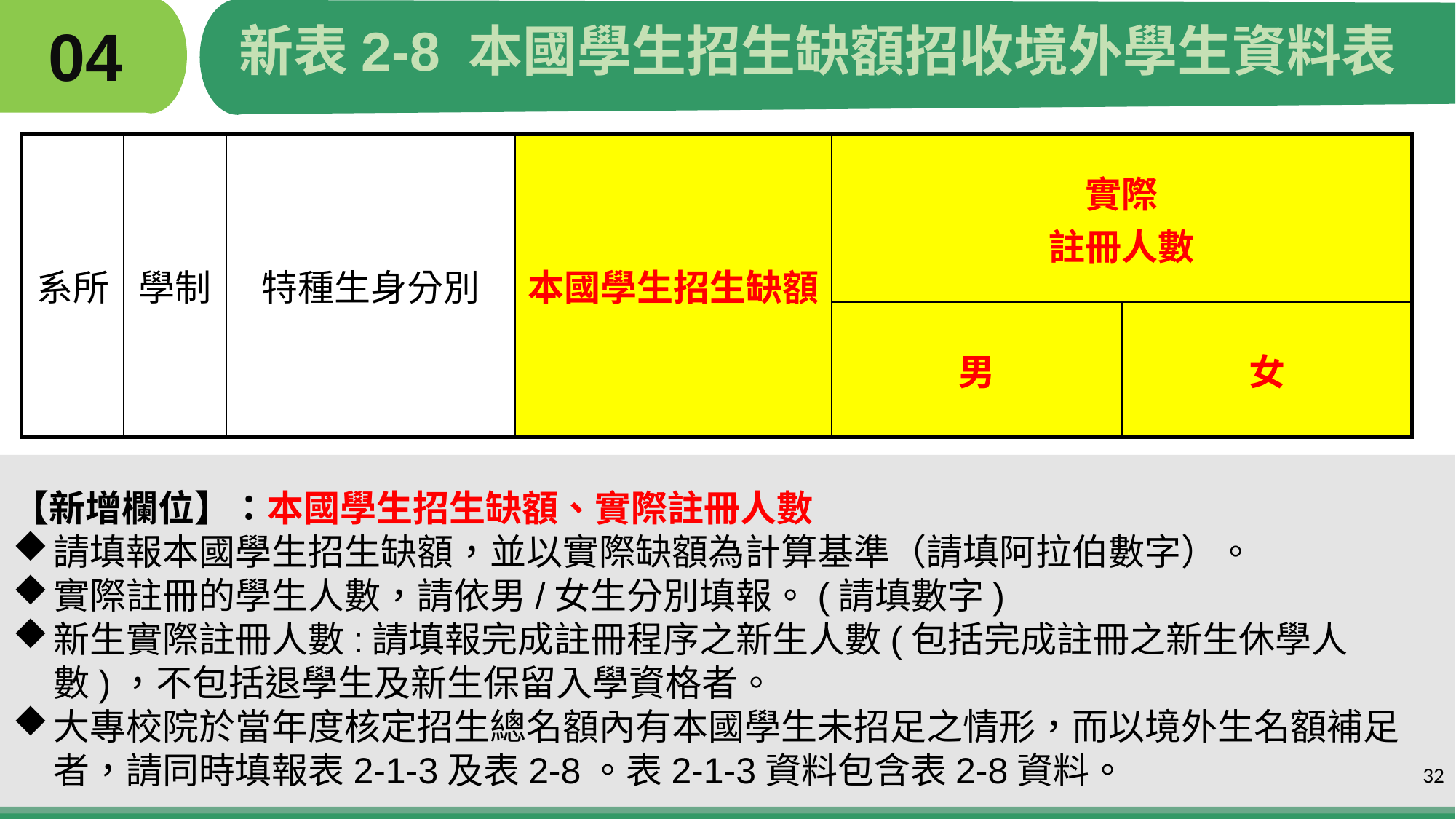

# 04
新表2-8 本國學生招生缺額招收境外學生資料表
| 系所 | 學制 | 特種生身分別 | 本國學生招生缺額 | 實際 註冊人數 |  |
| --- | --- | --- | --- | --- | --- |
|  |  |  |  | 男 | 女 |
【新增欄位】：本國學生招生缺額、實際註冊人數
請填報本國學生招生缺額，並以實際缺額為計算基準（請填阿拉伯數字）。
實際註冊的學生人數，請依男/女生分別填報。(請填數字)
新生實際註冊人數:請填報完成註冊程序之新生人數(包括完成註冊之新生休學人數)，不包括退學生及新生保留入學資格者。
大專校院於當年度核定招生總名額內有本國學生未招足之情形，而以境外生名額補足者，請同時填報表2-1-3及表2-8。表2-1-3資料包含表2-8資料。
32